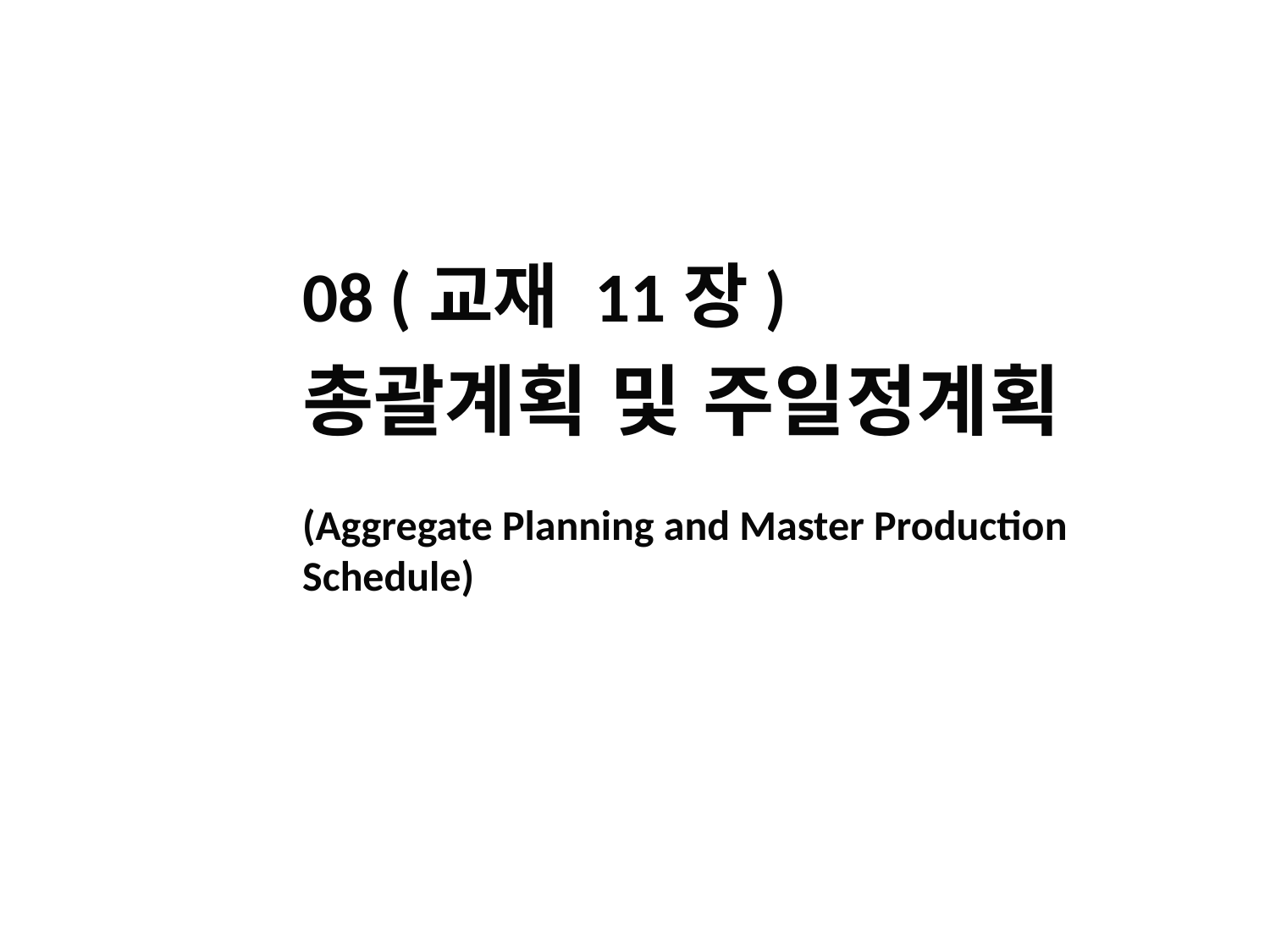

08 (교재 11장)
총괄계획 및 주일정계획
(Aggregate Planning and Master Production Schedule)